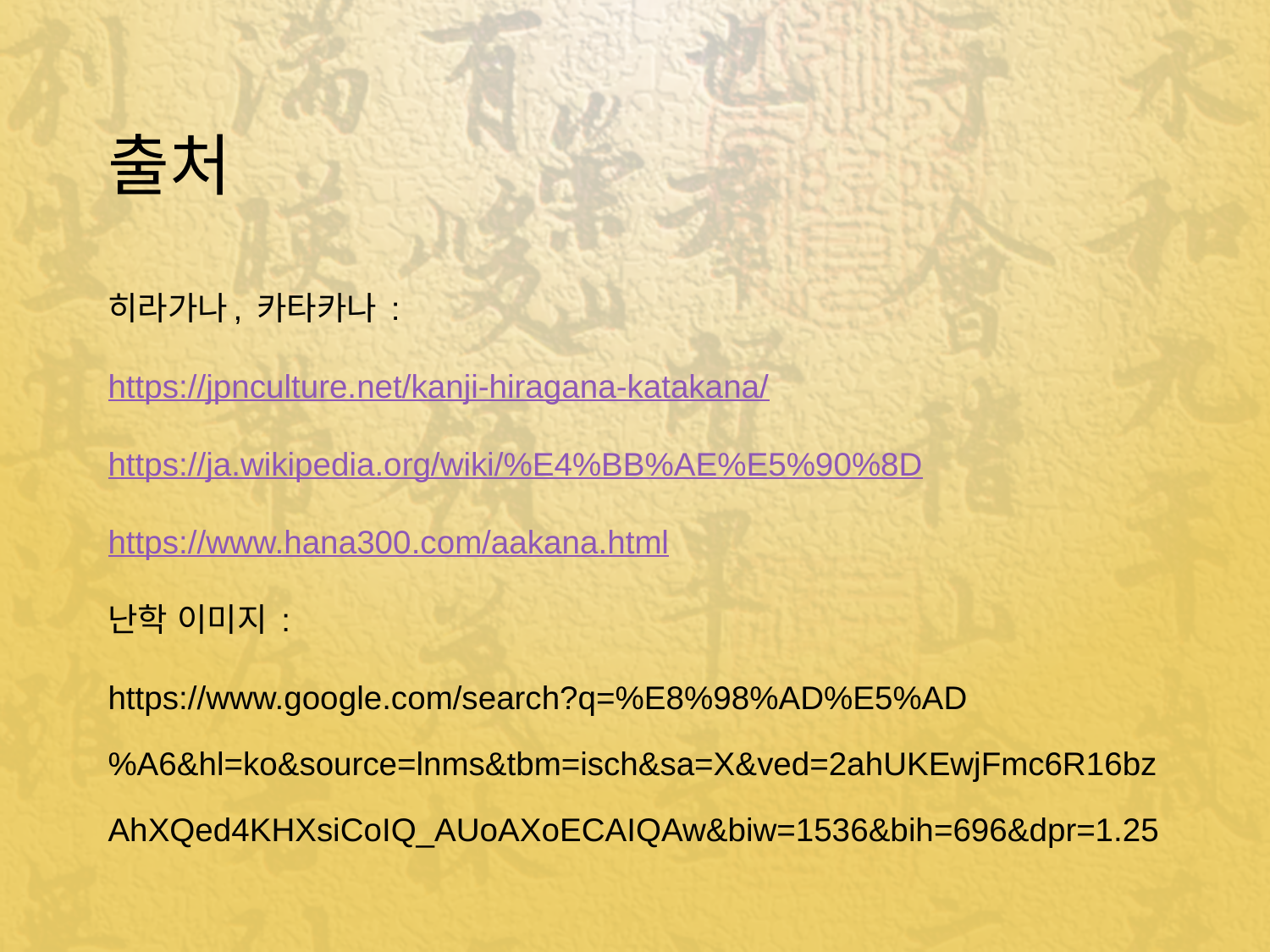

# 출처
히라가나, 카타카나 :
https://jpnculture.net/kanji-hiragana-katakana/
https://ja.wikipedia.org/wiki/%E4%BB%AE%E5%90%8D
https://www.hana300.com/aakana.html
난학 이미지 :
https://www.google.com/search?q=%E8%98%AD%E5%AD%A6&hl=ko&source=lnms&tbm=isch&sa=X&ved=2ahUKEwjFmc6R16bzAhXQed4KHXsiCoIQ_AUoAXoECAIQAw&biw=1536&bih=696&dpr=1.25